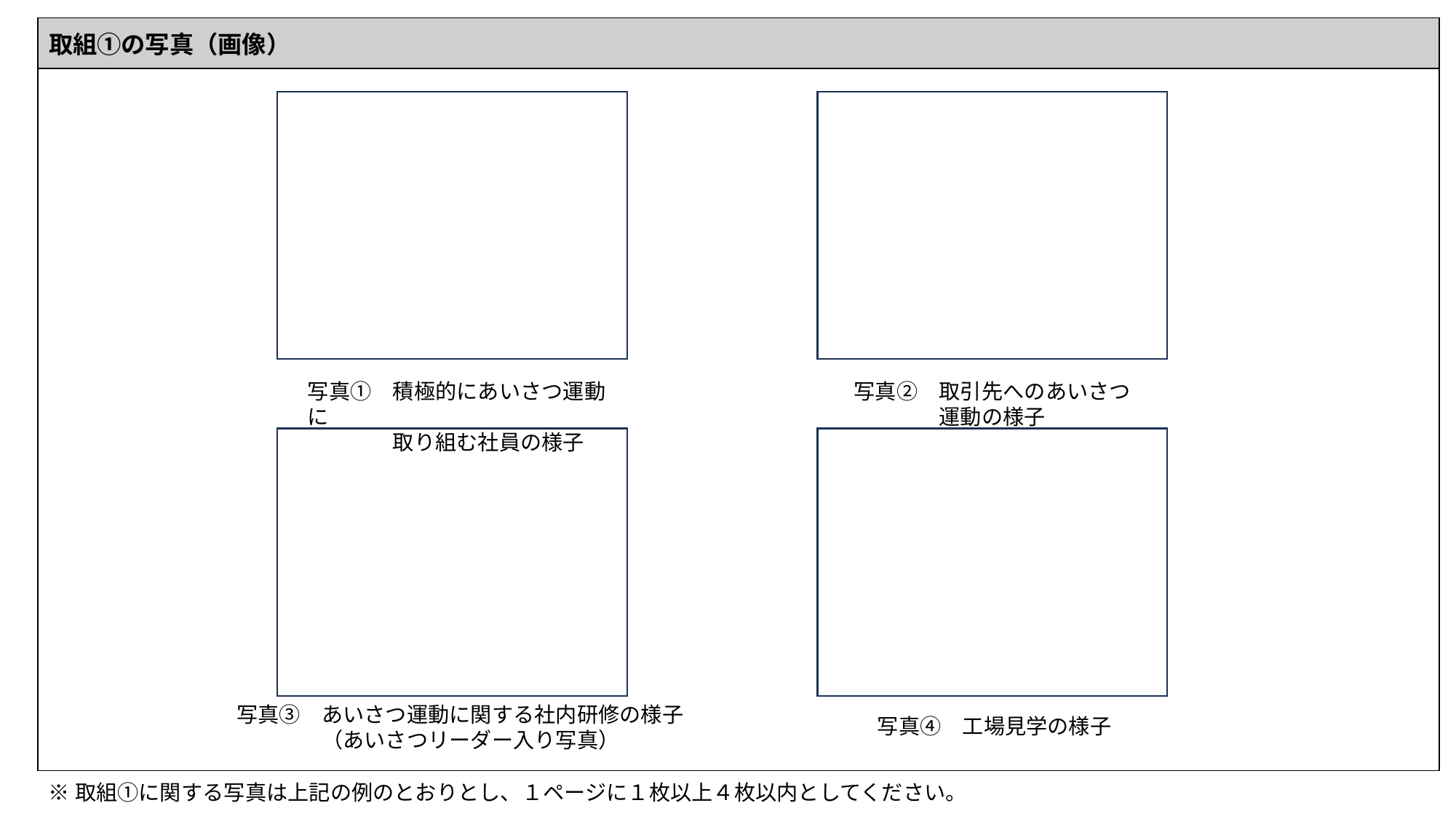

| 取組①の写真（画像） |
| --- |
|  |

写真②　取引先へのあいさつ運動の様子
写真➀　積極的にあいさつ運動に
　　　　取り組む社員の様子

　写真③　あいさつ運動に関する社内研修の様子
　　　　　（あいさつリーダー入り写真）
写真④　工場見学の様子
※取組①に関する写真は上記の例のとおりとし、１ページに１枚以上４枚以内としてください。